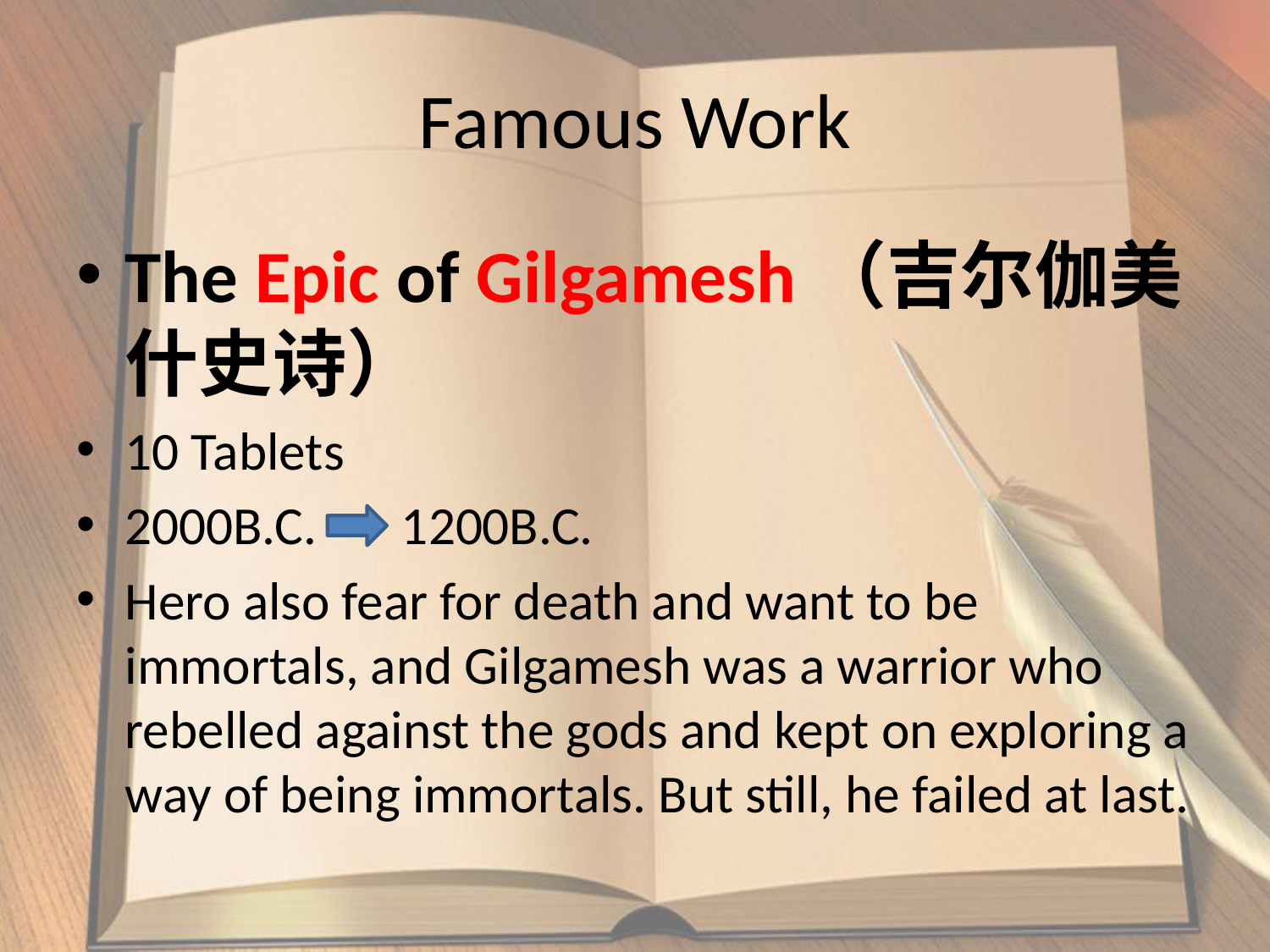

# Famous Work
The Epic of Gilgamesh（吉尔伽美什史诗）
10 Tablets
2000B.C.       1200B.C.
Hero also fear for death and want to be immortals, and Gilgamesh was a warrior who rebelled against the gods and kept on exploring a way of being immortals. But still, he failed at last.